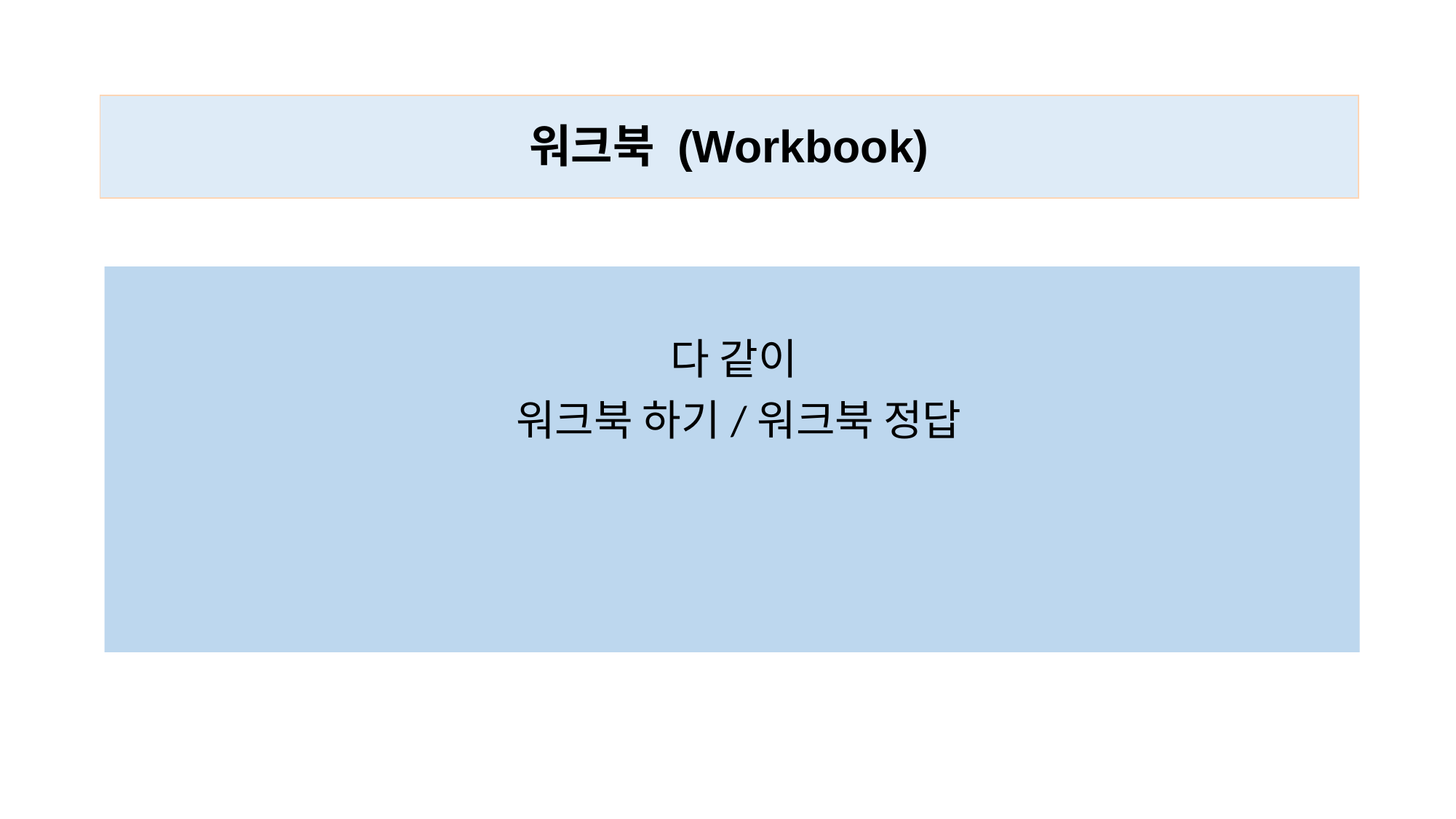

| 워크북 (Workbook) |
| --- |

다 같이
워크북 하기/워크북 정답